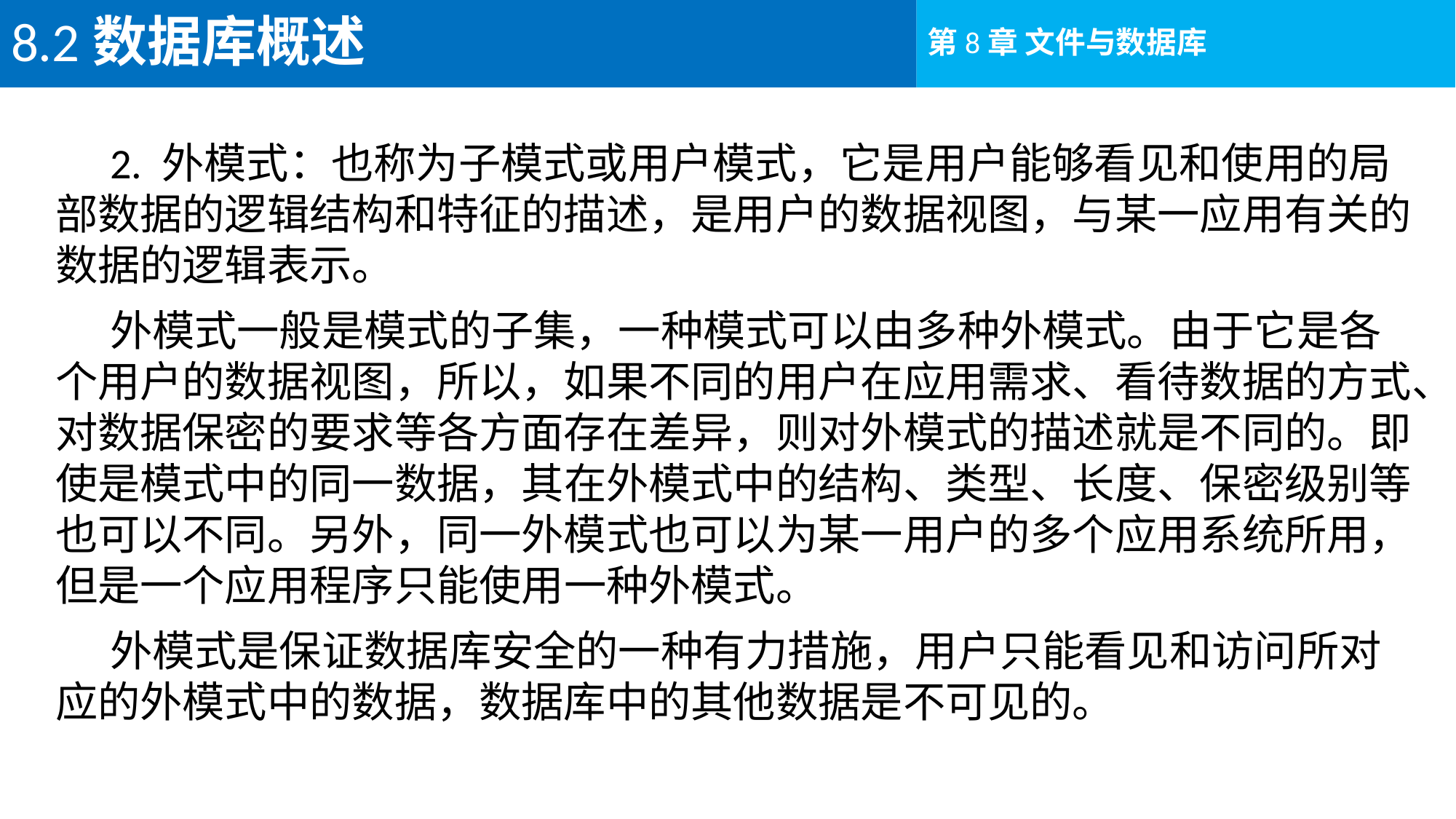

# 8.2数据库概述
2. 外模式：也称为子模式或用户模式，它是用户能够看见和使用的局部数据的逻辑结构和特征的描述，是用户的数据视图，与某一应用有关的数据的逻辑表示。
外模式一般是模式的子集，一种模式可以由多种外模式。由于它是各个用户的数据视图，所以，如果不同的用户在应用需求、看待数据的方式、对数据保密的要求等各方面存在差异，则对外模式的描述就是不同的。即使是模式中的同一数据，其在外模式中的结构、类型、长度、保密级别等也可以不同。另外，同一外模式也可以为某一用户的多个应用系统所用，但是一个应用程序只能使用一种外模式。
外模式是保证数据库安全的一种有力措施，用户只能看见和访问所对应的外模式中的数据，数据库中的其他数据是不可见的。